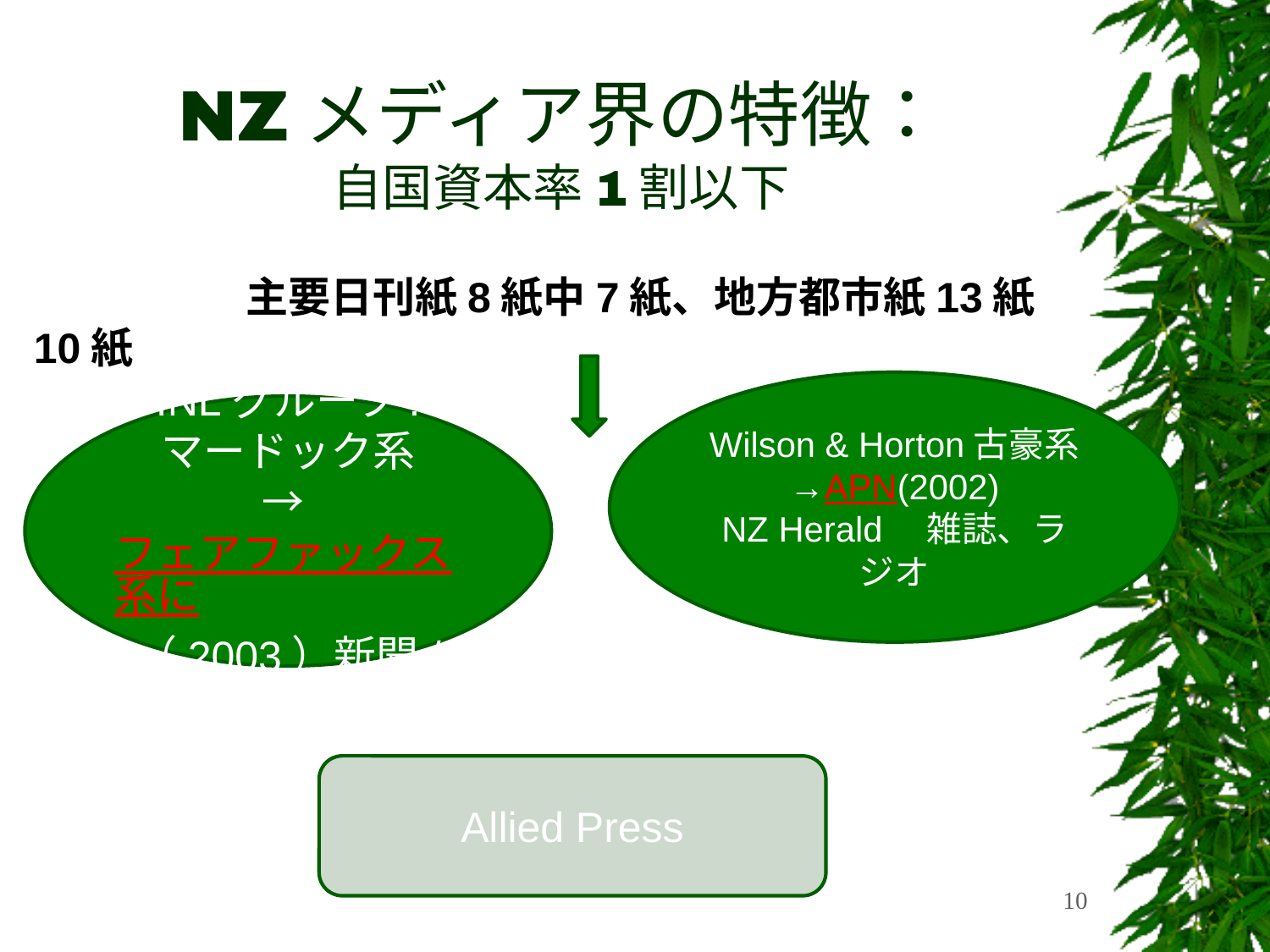

# NZメディア界の特徴： 自国資本率1割以下
　　　　　主要日刊紙8紙中7紙、地方都市紙13紙10紙

Wilson & Horton古豪系
→APN(2002)
NZ Herald　雑誌、ラジオ
INLグループ: マードック系
→フェアファックス系に（2003）新聞/Sky
Allied Press
10